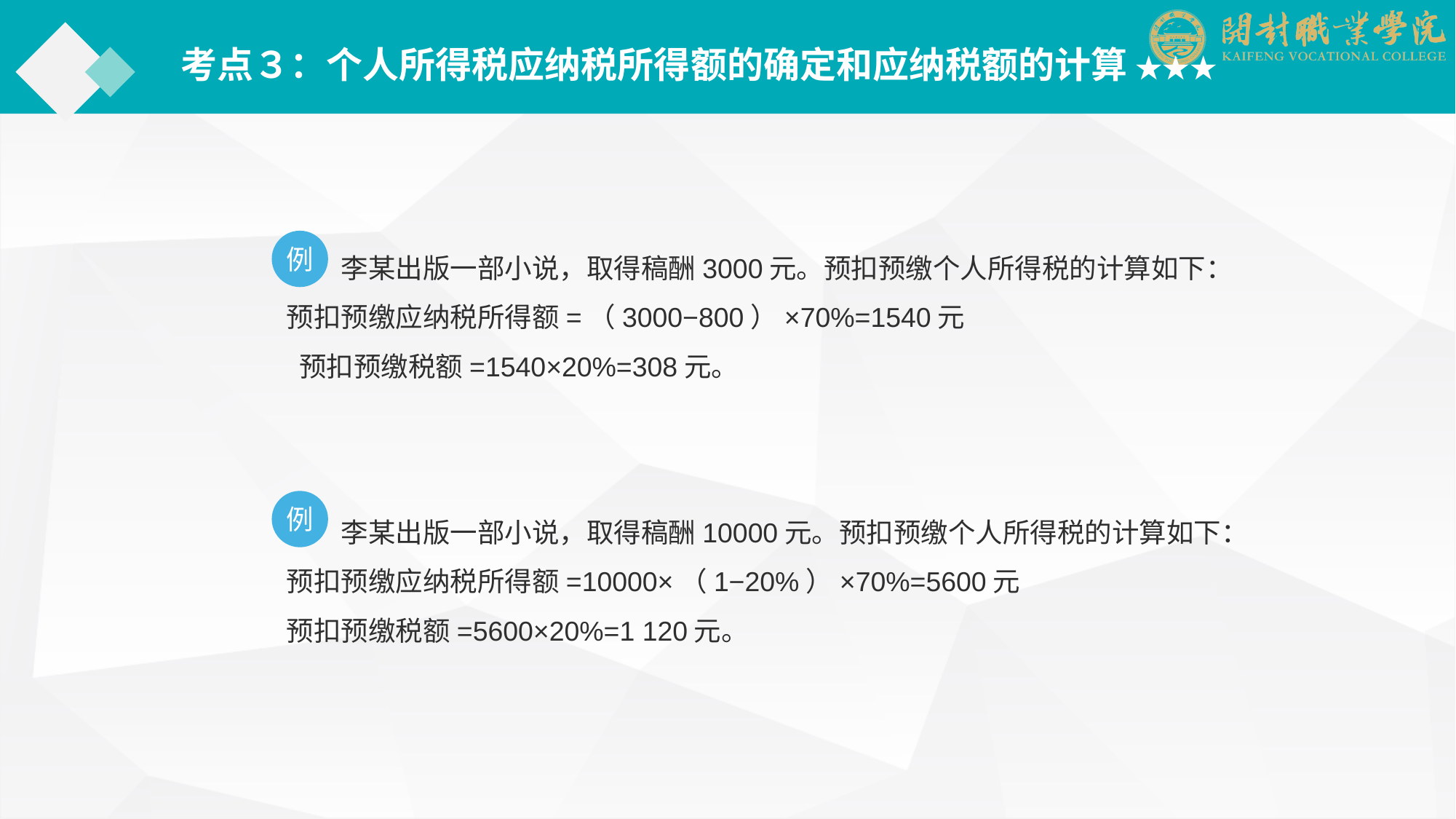

考点３：个人所得税应纳税所得额的确定和应纳税额的计算 ★★★
　　李某出版一部小说，取得稿酬3000元。预扣预缴个人所得税的计算如下：
预扣预缴应纳税所得额=（3000−800）×70%=1540元
 预扣预缴税额=1540×20%=308元。

例

例
　　李某出版一部小说，取得稿酬10000元。预扣预缴个人所得税的计算如下：
预扣预缴应纳税所得额=10000×（1−20%）×70%=5600元
预扣预缴税额=5600×20%=1 120元。